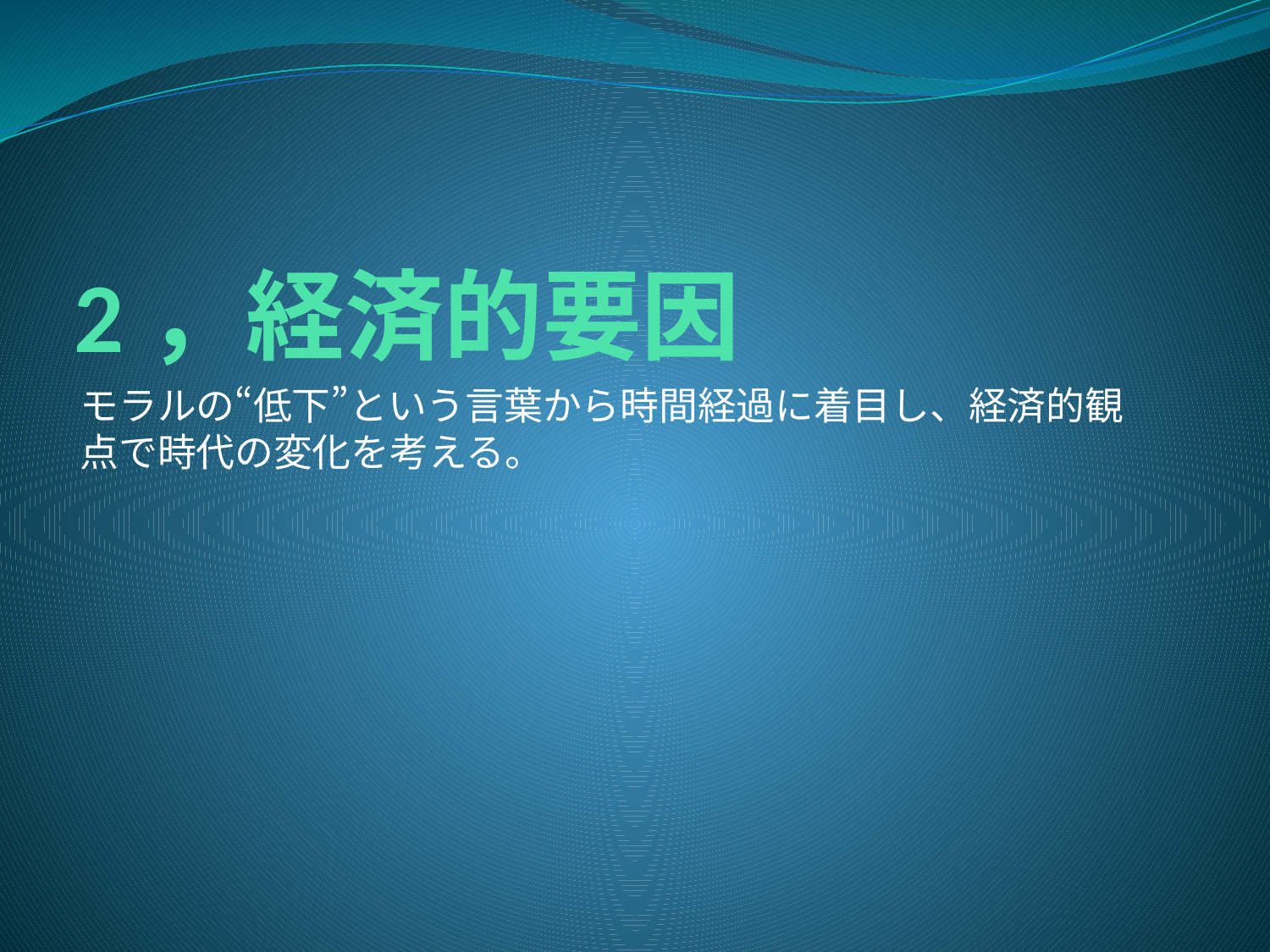

# 2，経済的要因
モラルの“低下”という言葉から時間経過に着目し、経済的観点で時代の変化を考える。